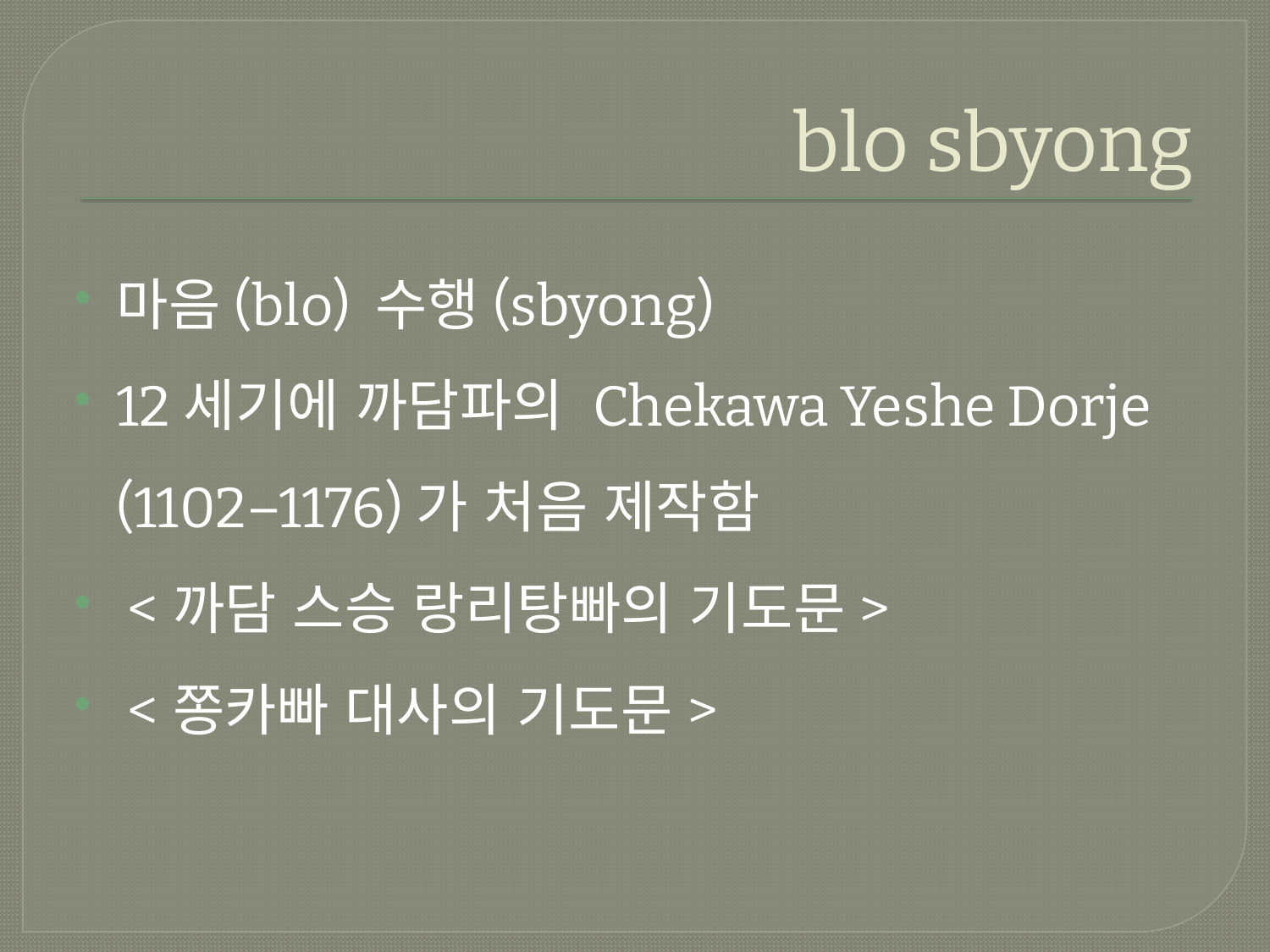

# blo sbyong
마음(blo) 수행(sbyong)
12세기에 까담파의 Chekawa Yeshe Dorje (1102–1176)가 처음 제작함
 <까담 스승 랑리탕빠의 기도문>
 <쫑카빠 대사의 기도문>